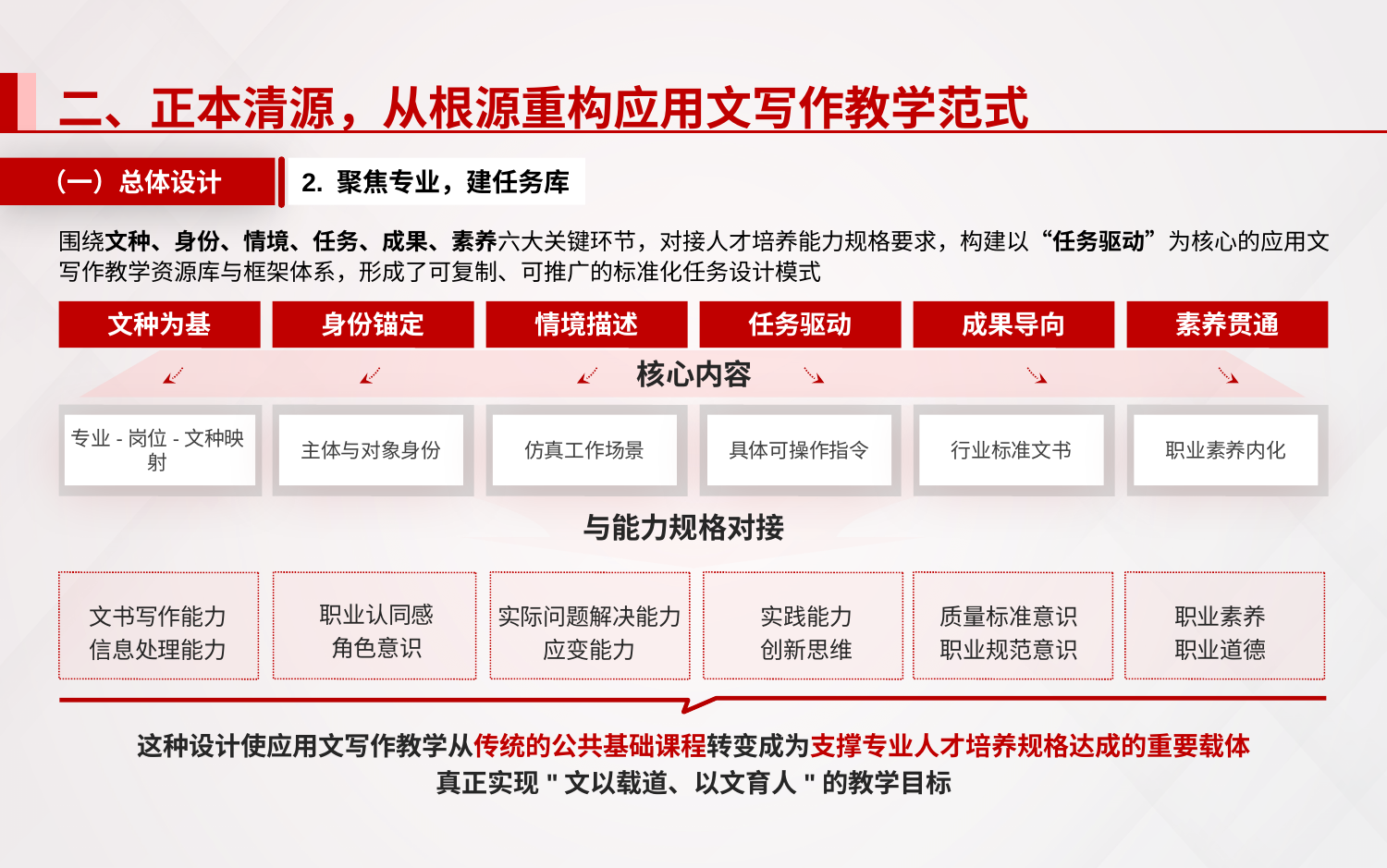

二、正本清源，从根源重构应用文写作教学范式

（一）总体设计
2. 聚焦专业，建任务库
围绕文种、身份、情境、任务、成果、素养六大关键环节，对接人才培养能力规格要求，构建以“任务驱动”为核心的应用文写作教学资源库与框架体系，形成了可复制、可推广的标准化任务设计模式

文种为基
身份锚定
情境描述
任务驱动
成果导向
素养贯通

核心内容

专业-岗位-文种映射
主体与对象身份
仿真工作场景
具体可操作指令
行业标准文书
职业素养内化
与能力规格对接

职业认同感
角色意识
文书写作能力
信息处理能力
实际问题解决能力
应变能力
实践能力
创新思维
质量标准意识
职业规范意识
职业素养
职业道德

这种设计使应用文写作教学从传统的公共基础课程转变成为支撑专业人才培养规格达成的重要载体
真正实现"文以载道、以文育人"的教学目标